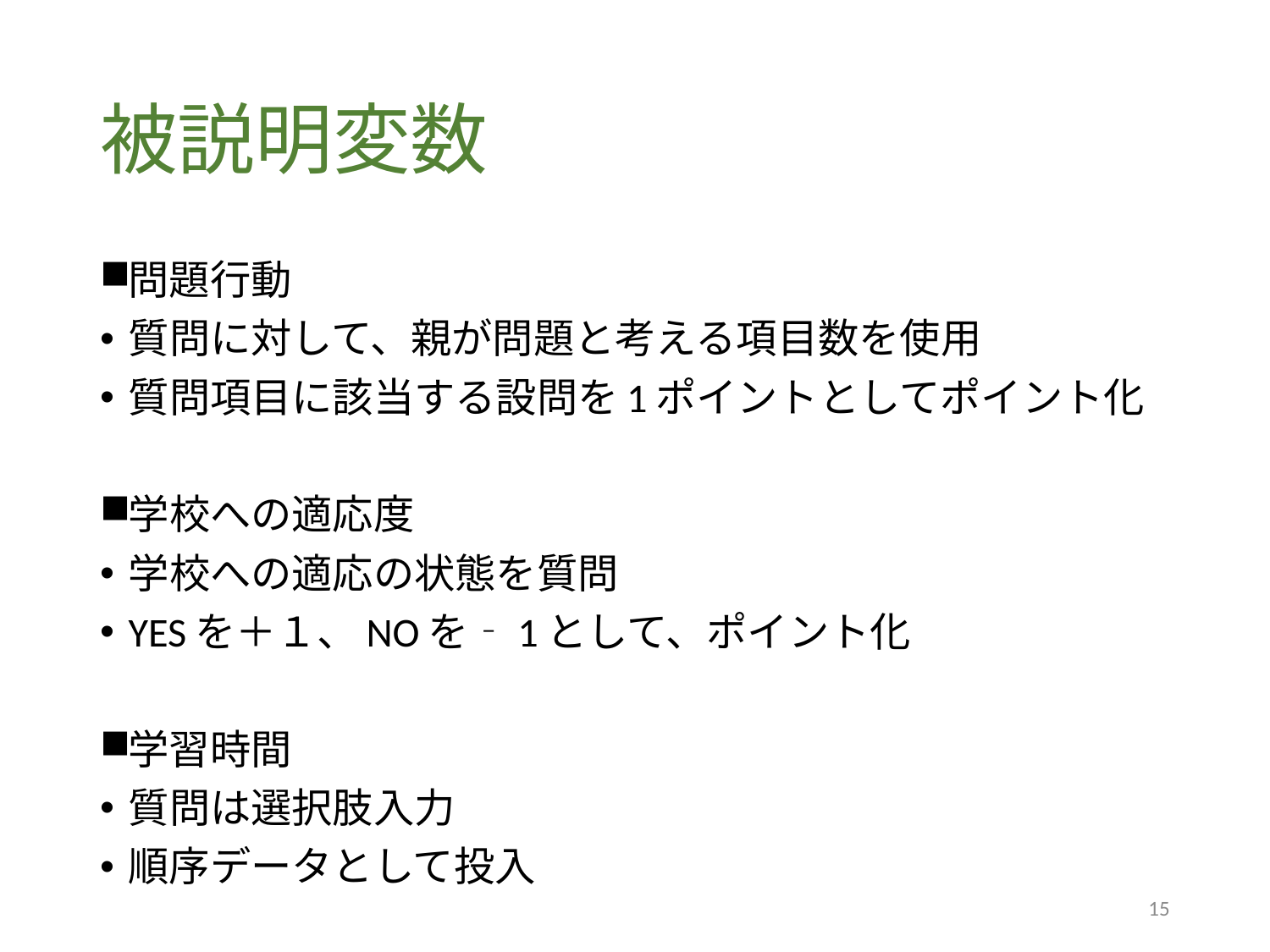

# 被説明変数
問題行動
質問に対して、親が問題と考える項目数を使用
質問項目に該当する設問を1ポイントとしてポイント化

学校への適応度
学校への適応の状態を質問
YESを＋１、NOを‐1として、ポイント化

学習時間
質問は選択肢入力
順序データとして投入
15